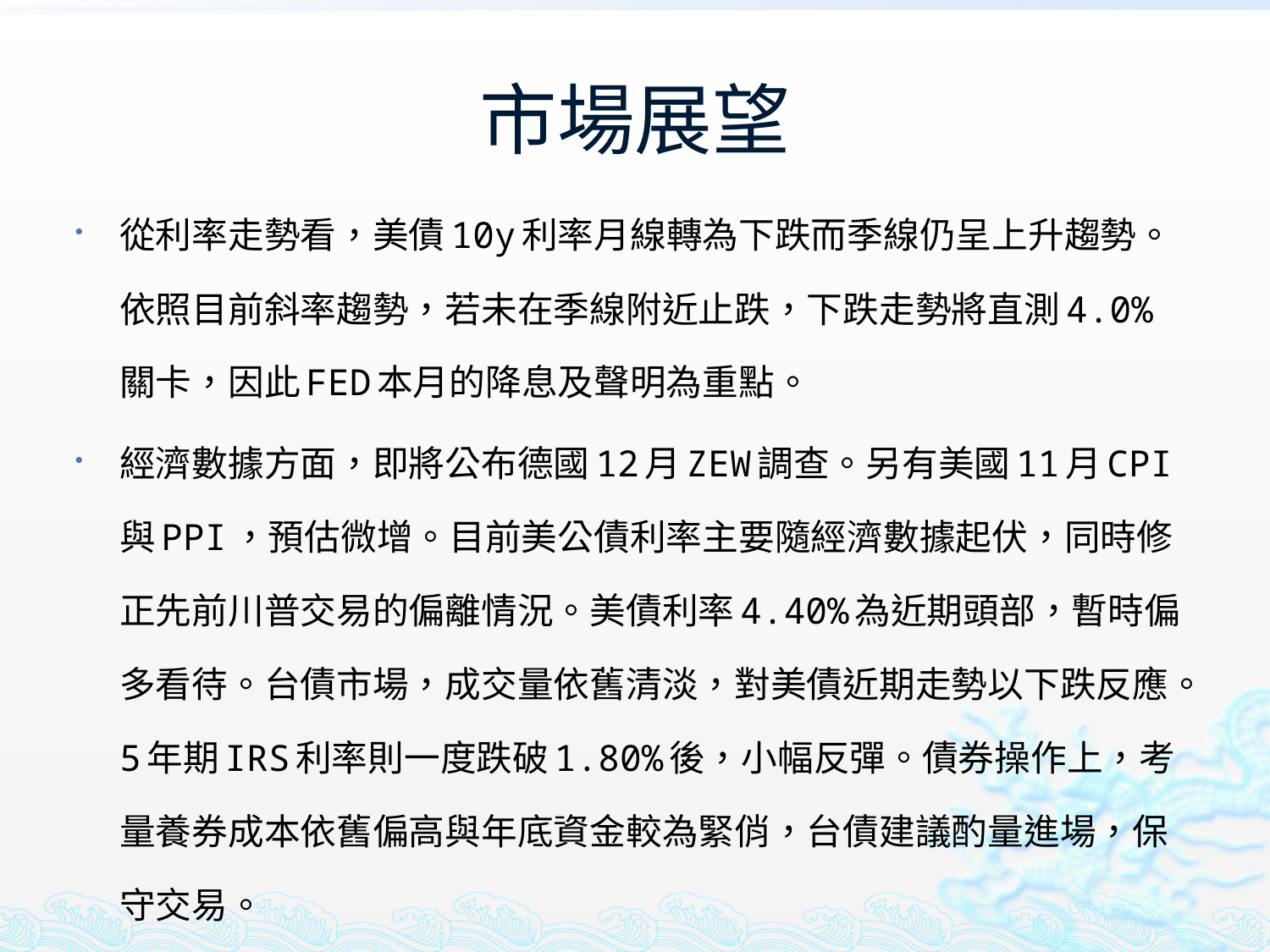

# 市場展望
從利率走勢看，美債10y利率月線轉為下跌而季線仍呈上升趨勢。依照目前斜率趨勢，若未在季線附近止跌，下跌走勢將直測4.0%關卡，因此FED本月的降息及聲明為重點。
經濟數據方面，即將公布德國12月ZEW調查。另有美國11月CPI與PPI，預估微增。目前美公債利率主要隨經濟數據起伏，同時修正先前川普交易的偏離情況。美債利率4.40%為近期頭部，暫時偏多看待。台債市場，成交量依舊清淡，對美債近期走勢以下跌反應。5年期IRS利率則一度跌破1.80%後，小幅反彈。債券操作上，考量養券成本依舊偏高與年底資金較為緊俏，台債建議酌量進場，保守交易。